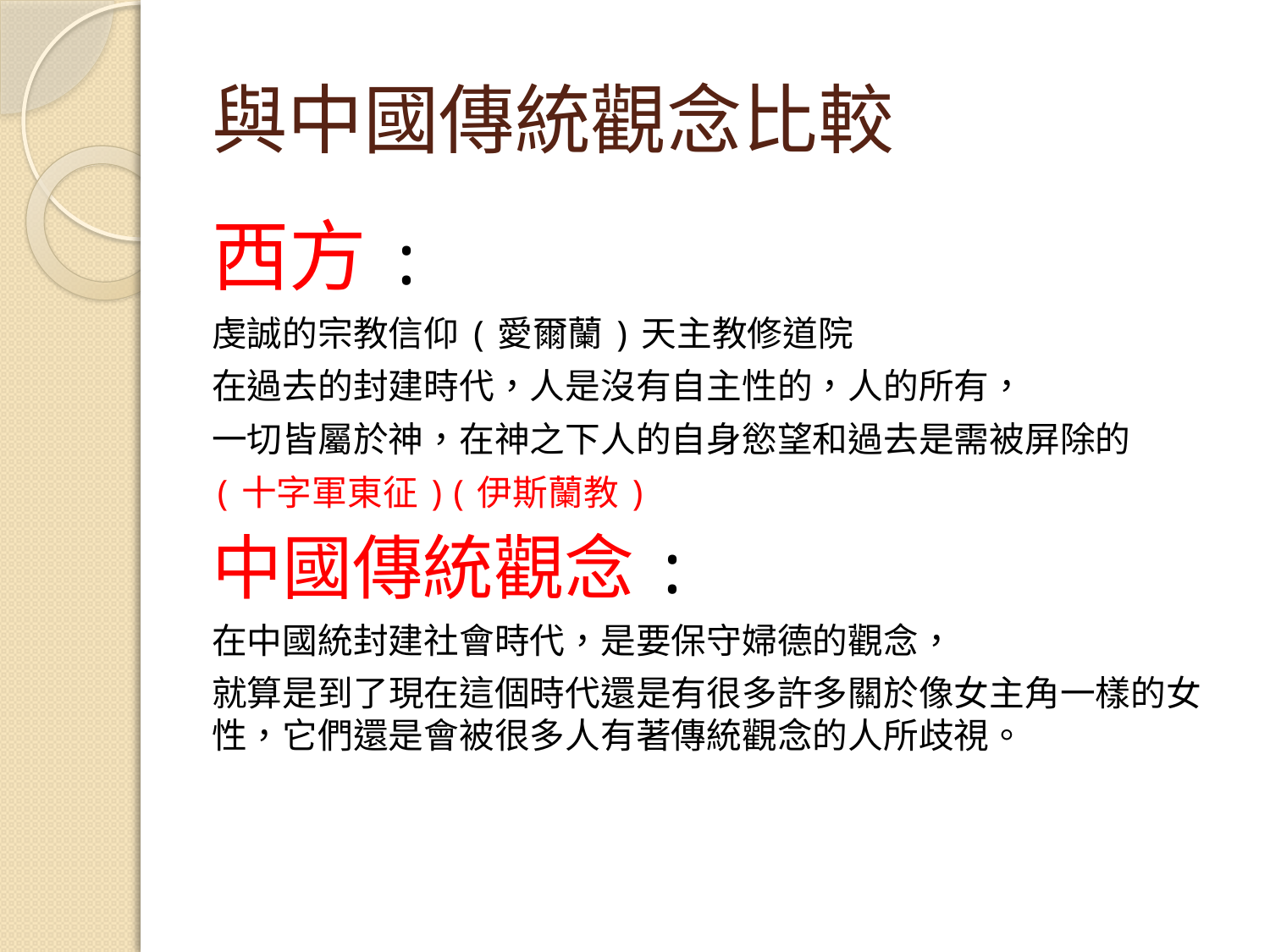

# 與中國傳統觀念比較
西方:
虔誠的宗教信仰(愛爾蘭)天主教修道院
在過去的封建時代，人是沒有自主性的，人的所有，
一切皆屬於神，在神之下人的自身慾望和過去是需被屏除的
(十字軍東征)(伊斯蘭教)
中國傳統觀念:
在中國統封建社會時代，是要保守婦德的觀念，
就算是到了現在這個時代還是有很多許多關於像女主角一樣的女性，它們還是會被很多人有著傳統觀念的人所歧視。